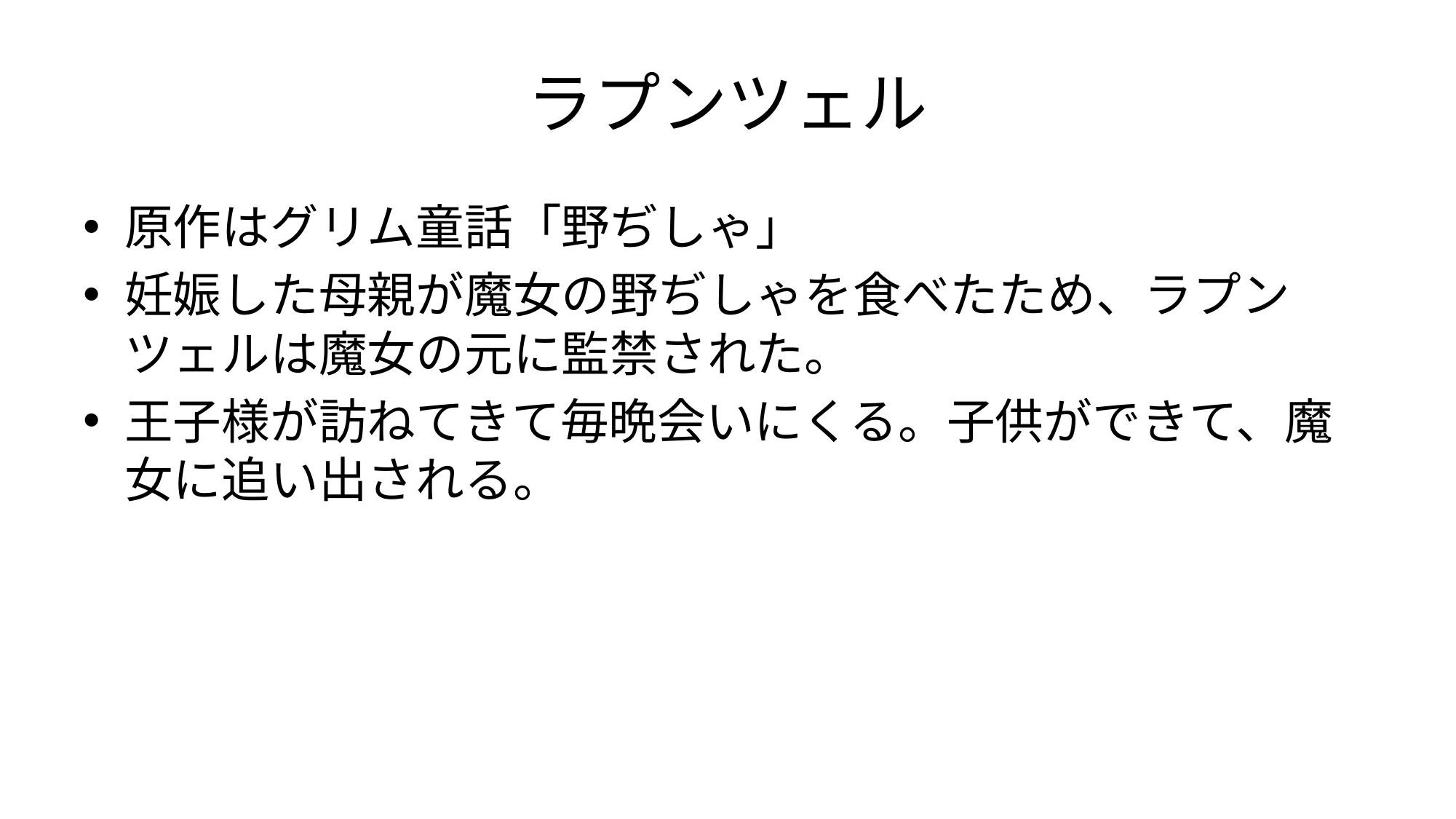

# ラプンツェル
原作はグリム童話「野ぢしゃ」
妊娠した母親が魔女の野ぢしゃを食べたため、ラプンツェルは魔女の元に監禁された。
王子様が訪ねてきて毎晩会いにくる。子供ができて、魔女に追い出される。